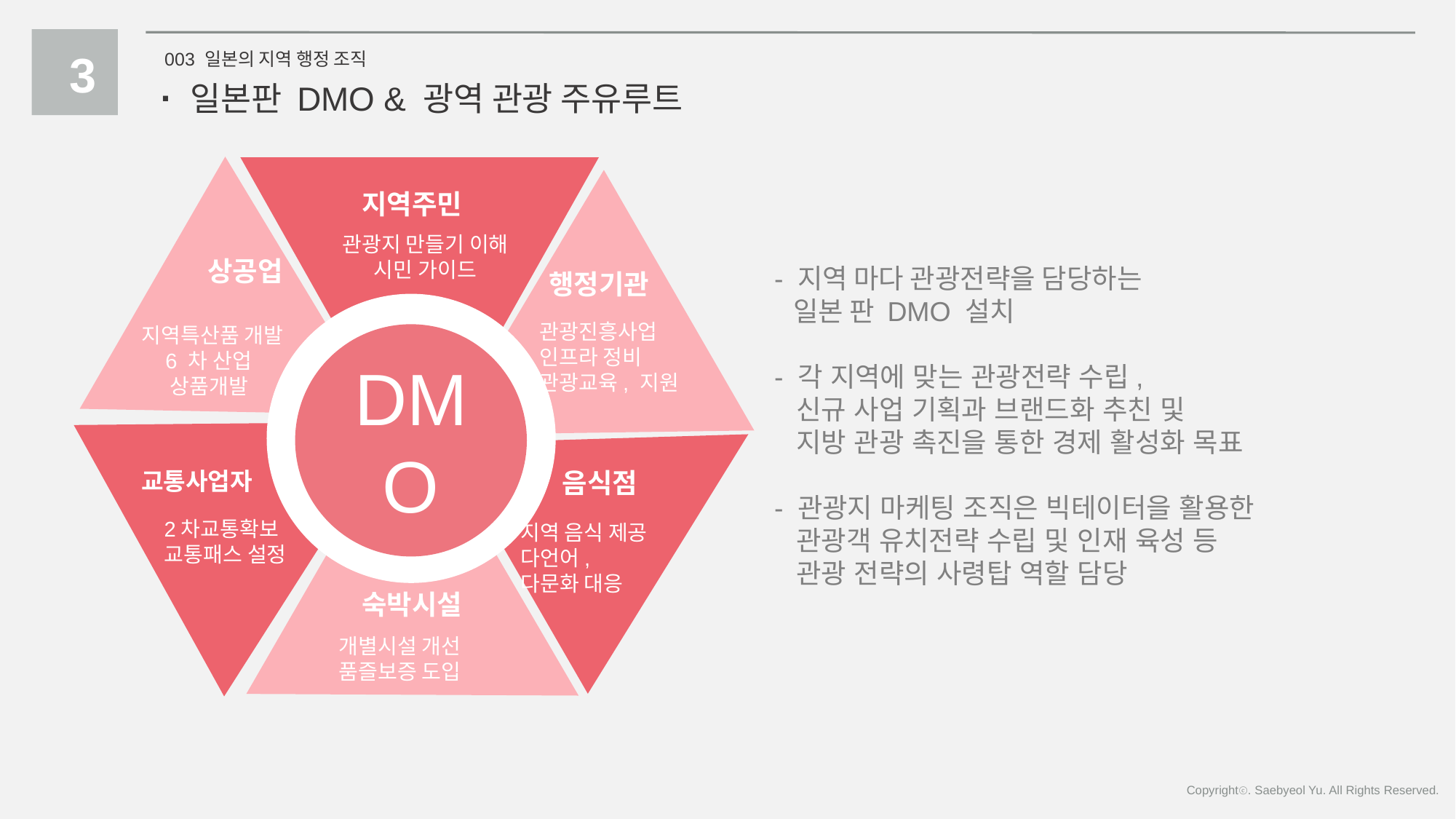

3
003 일본의 지역 행정 조직
· 일본판 DMO & 광역 관광 주유루트

지역주민

관광지 만들기 이해
시민 가이드

상공업
- 지역 마다 관광전략을 담당하는
  일본 판 DMO 설치

- 각 지역에 맞는 관광전략 수립,
  신규 사업 기획과 브랜드화 추친 및
  지방 관광 촉진을 통한 경제 활성화 목표

- 관광지 마케팅 조직은 빅테이터을 활용한
  관광객 유치전략 수립 및 인재 육성 등
  관광 전략의 사령탑 역할 담당
행정기관

관광진흥사업
인프라 정비
관광교육, 지원
지역특산품 개발
    6 차 산업
     상품개발
DMO

교통사업자
음식점

2차교통확보
교통패스 설정
지역 음식 제공
다언어,
다문화 대응
숙박시설
개별시설 개선
품즐보증 도입